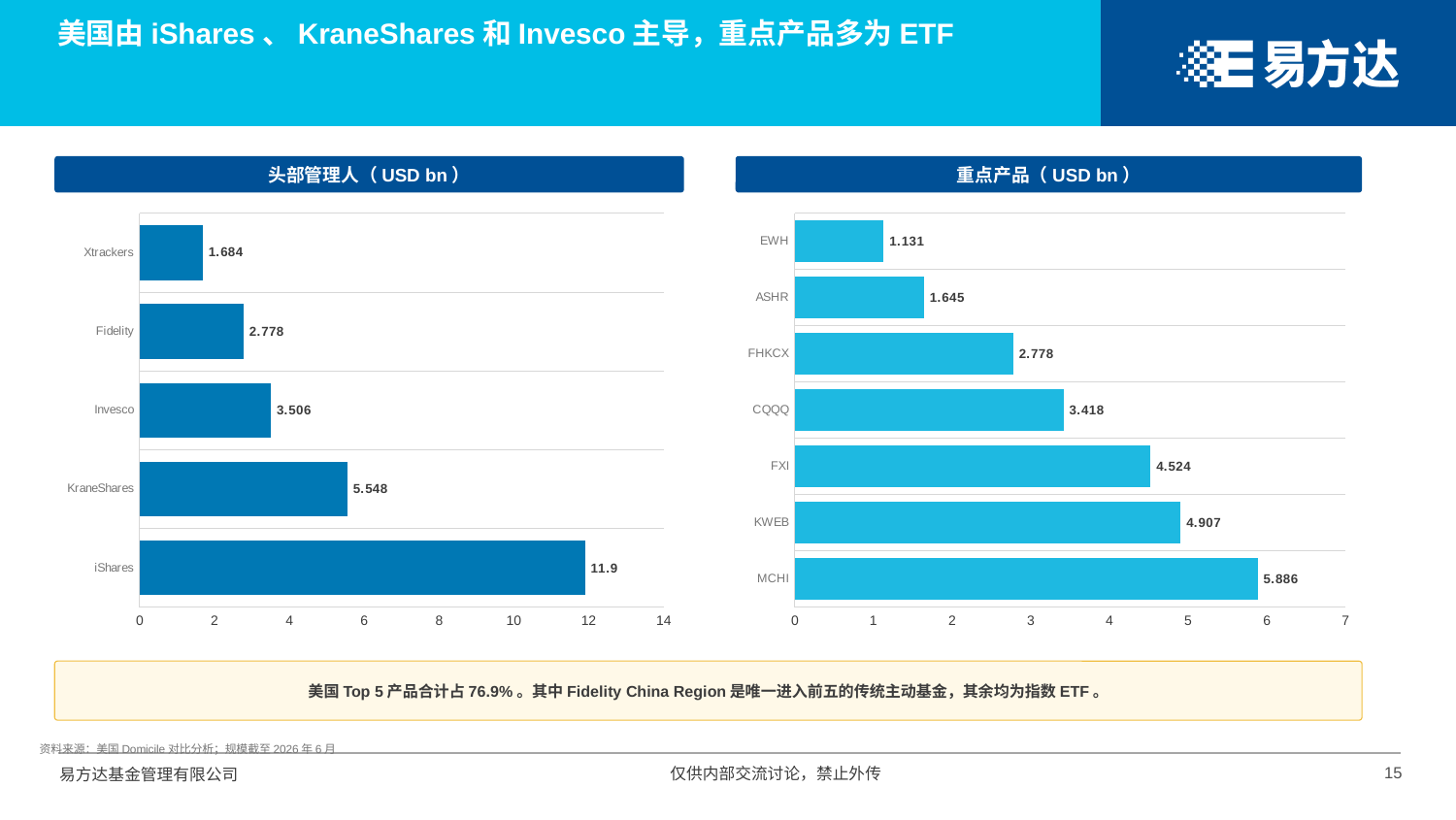

美国由iShares、KraneShares和Invesco主导，重点产品多为ETF
头部管理人（USD bn）
重点产品（USD bn）

### Chart

| Category |  |
|---|---|
| iShares | 11.9 |
| KraneShares | 5.548 |
| Invesco | 3.506 |
| Fidelity | 2.778 |
| Xtrackers | 1.684 |

### Chart

| Category |  |
|---|---|
| MCHI | 5.886 |
| KWEB | 4.907 |
| FXI | 4.524 |
| CQQQ | 3.418 |
| FHKCX | 2.778 |
| ASHR | 1.645 |
| EWH | 1.131 |
美国Top 5产品合计占76.9%。其中Fidelity China Region是唯一进入前五的传统主动基金，其余均为指数ETF。
资料来源：美国Domicile对比分析；规模截至2026年6月